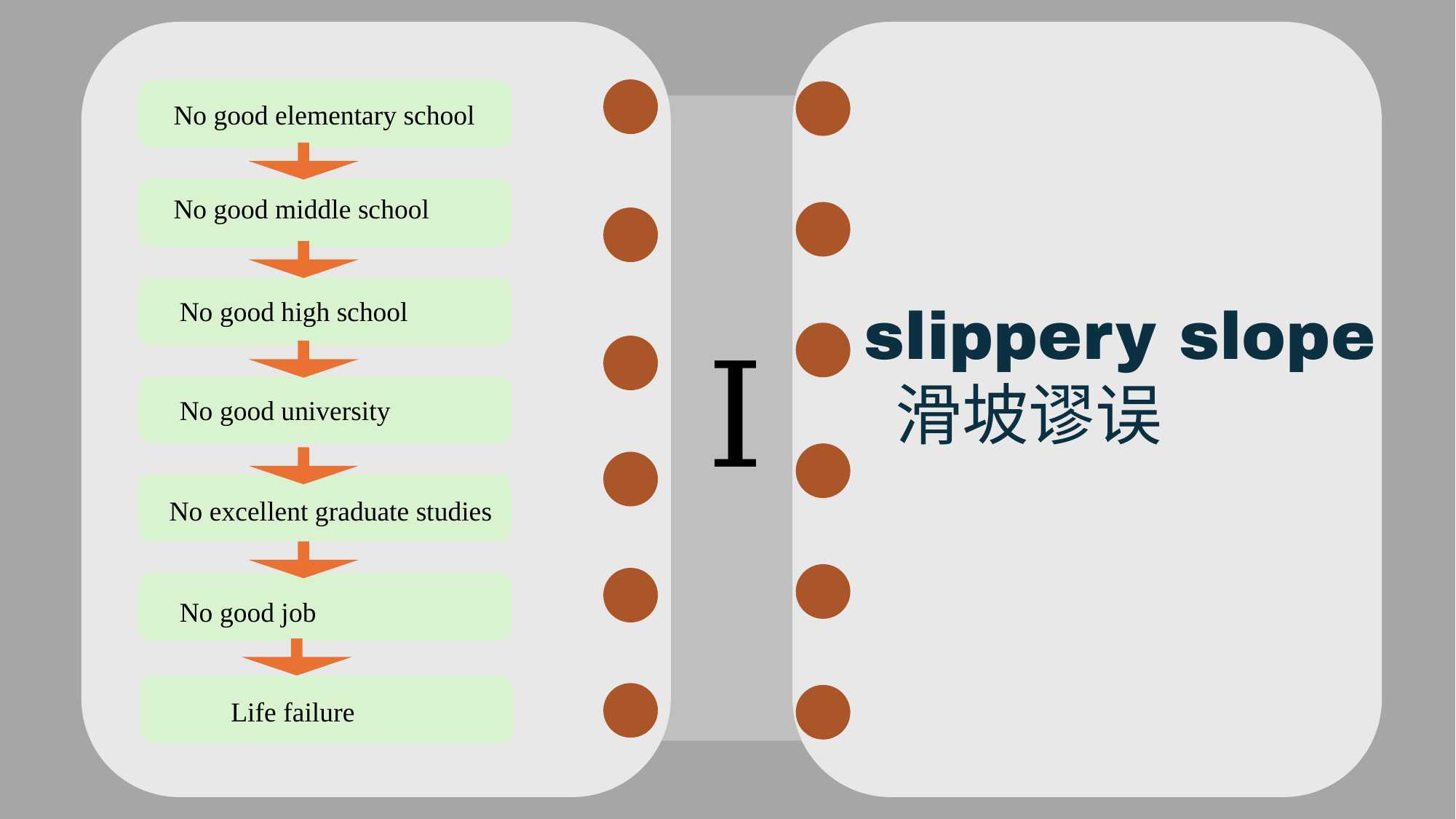

No good elementary school

No good middle school

No good high school

No good university

 No excellent graduate studies

No good job

Life failure

slippery slope
 滑坡谬误
Ⅰ